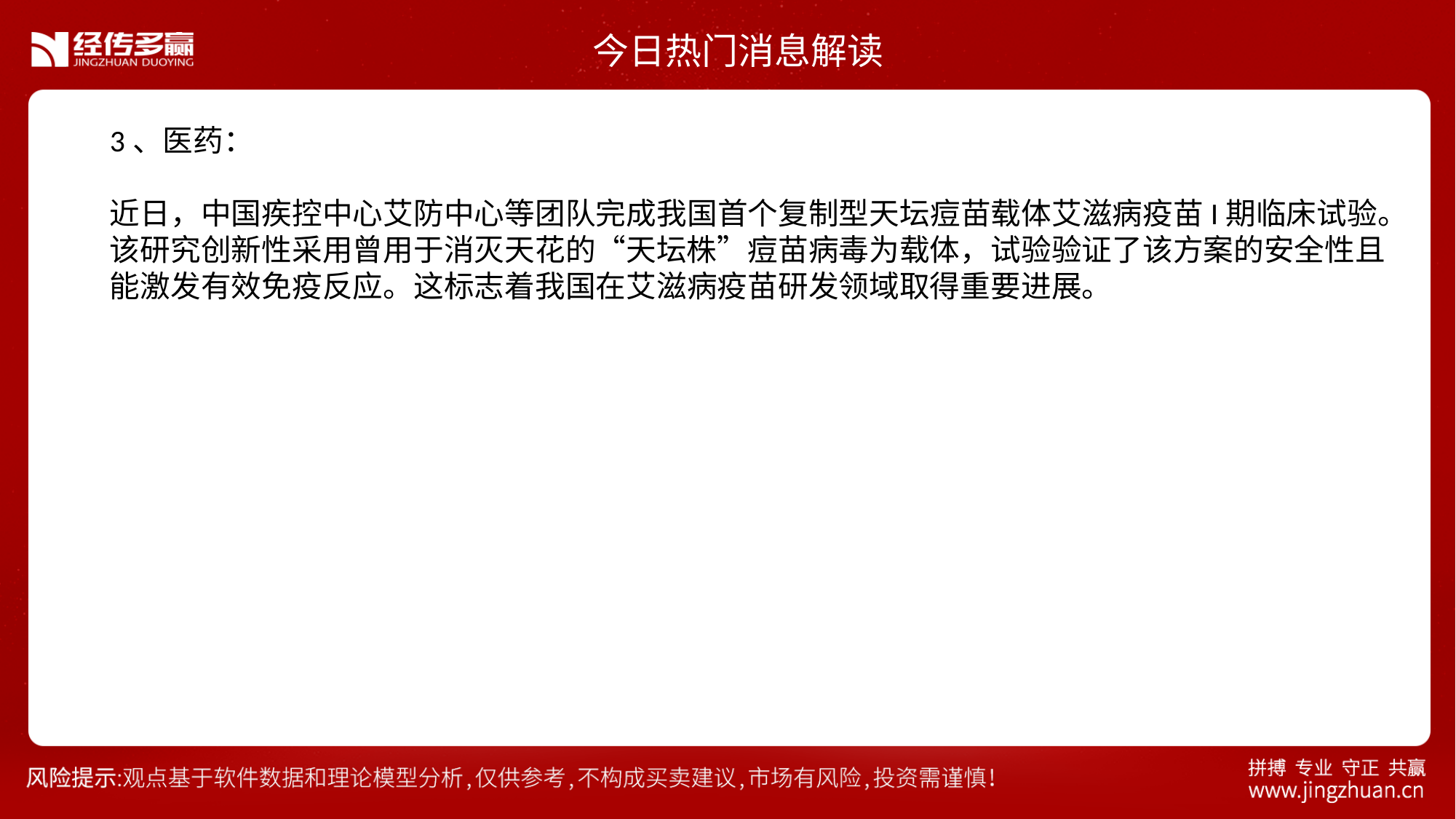

今日热门消息解读
3、医药：

近日，中国疾控中心艾防中心等团队完成我国首个复制型天坛痘苗载体艾滋病疫苗I期临床试验。该研究创新性采用曾用于消灭天花的“天坛株”痘苗病毒为载体，试验验证了该方案的安全性且能激发有效免疫反应。这标志着我国在艾滋病疫苗研发领域取得重要进展。